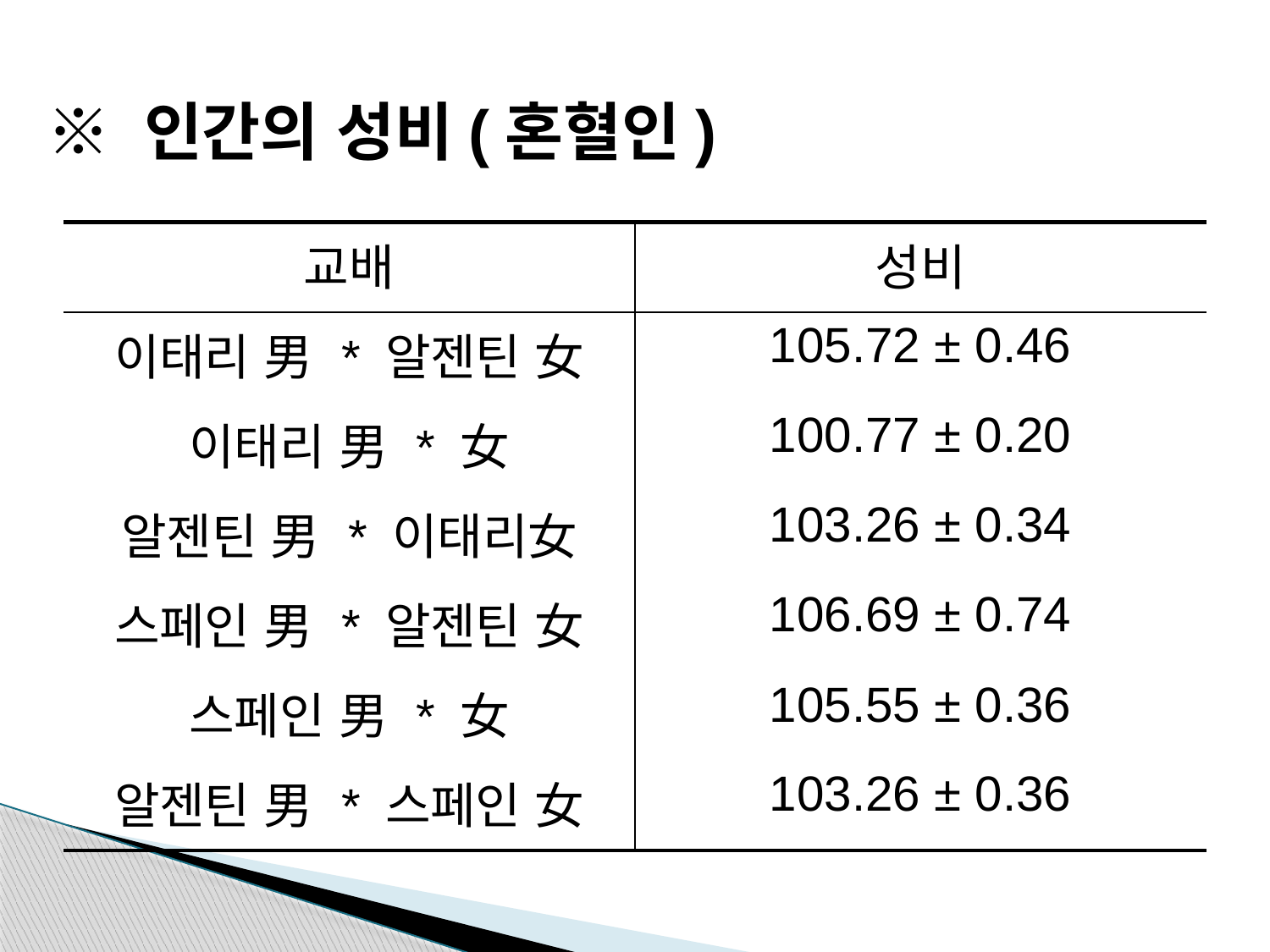

# ※ 인간의 성비(혼혈인)
| 교배 | 성비 |
| --- | --- |
| 이태리 男 \* 알젠틴 女 | 105.72 ± 0.46 |
| 이태리 男 \* 女 | 100.77 ± 0.20 |
| 알젠틴 男 \* 이태리女 | 103.26 ± 0.34 |
| 스페인 男 \* 알젠틴 女 | 106.69 ± 0.74 |
| 스페인 男 \* 女 | 105.55 ± 0.36 |
| 알젠틴 男 \* 스페인 女 | 103.26 ± 0.36 |